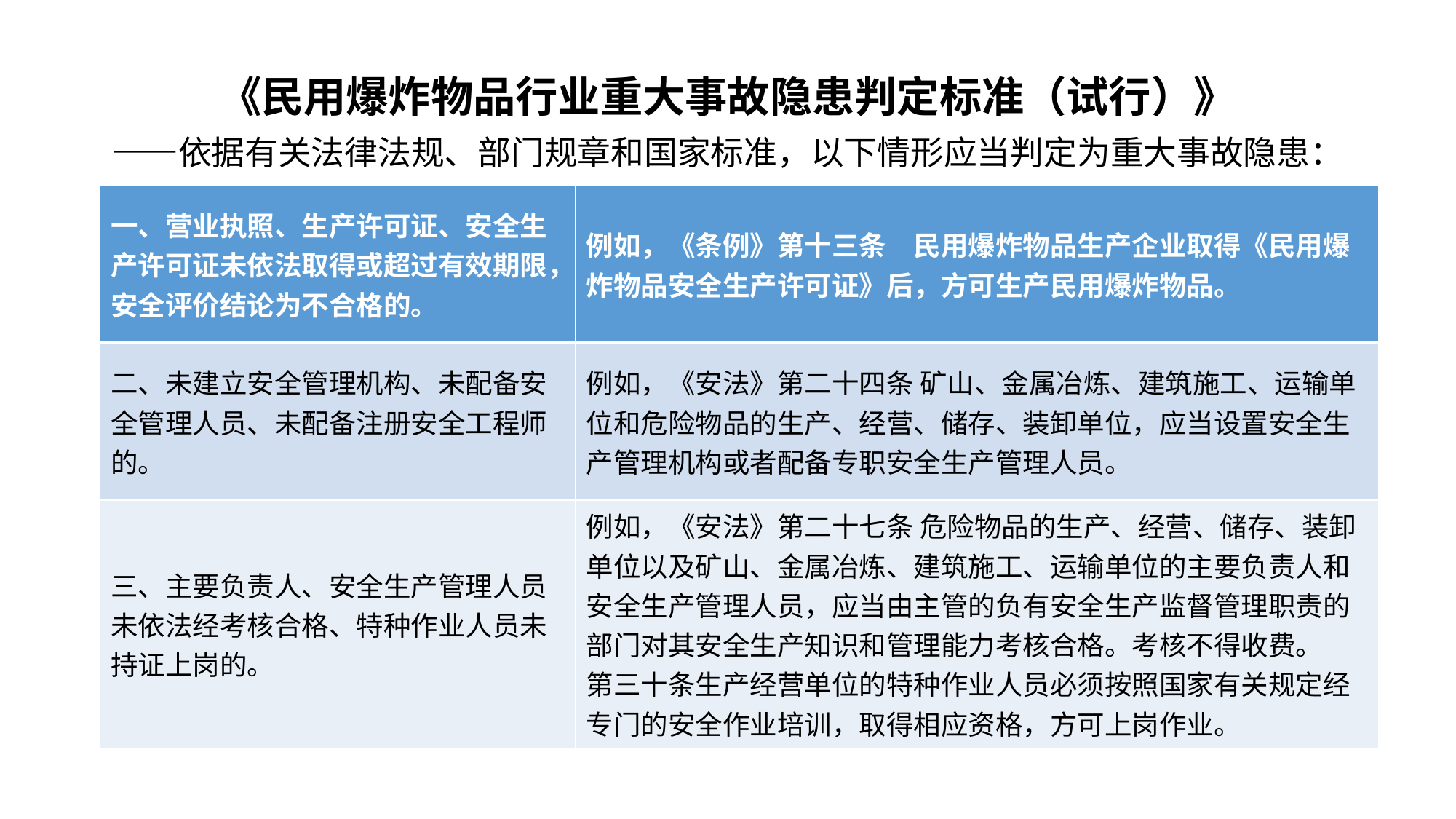

# 《民用爆炸物品行业重大事故隐患判定标准（试行）》 ——依据有关法律法规、部门规章和国家标准，以下情形应当判定为重大事故隐患：
| 一、营业执照、生产许可证、安全生产许可证未依法取得或超过有效期限，安全评价结论为不合格的。 | 例如，《条例》第十三条　民用爆炸物品生产企业取得《民用爆炸物品安全生产许可证》后，方可生产民用爆炸物品。 |
| --- | --- |
| 二、未建立安全管理机构、未配备安全管理人员、未配备注册安全工程师的。 | 例如，《安法》第二十四条 矿山、金属冶炼、建筑施工、运输单位和危险物品的生产、经营、储存、装卸单位，应当设置安全生产管理机构或者配备专职安全生产管理人员。 |
| 三、主要负责人、安全生产管理人员未依法经考核合格、特种作业人员未持证上岗的。 | 例如，《安法》第二十七条 危险物品的生产、经营、储存、装卸单位以及矿山、金属冶炼、建筑施工、运输单位的主要负责人和安全生产管理人员，应当由主管的负有安全生产监督管理职责的部门对其安全生产知识和管理能力考核合格。考核不得收费。 第三十条生产经营单位的特种作业人员必须按照国家有关规定经专门的安全作业培训，取得相应资格，方可上岗作业。 |